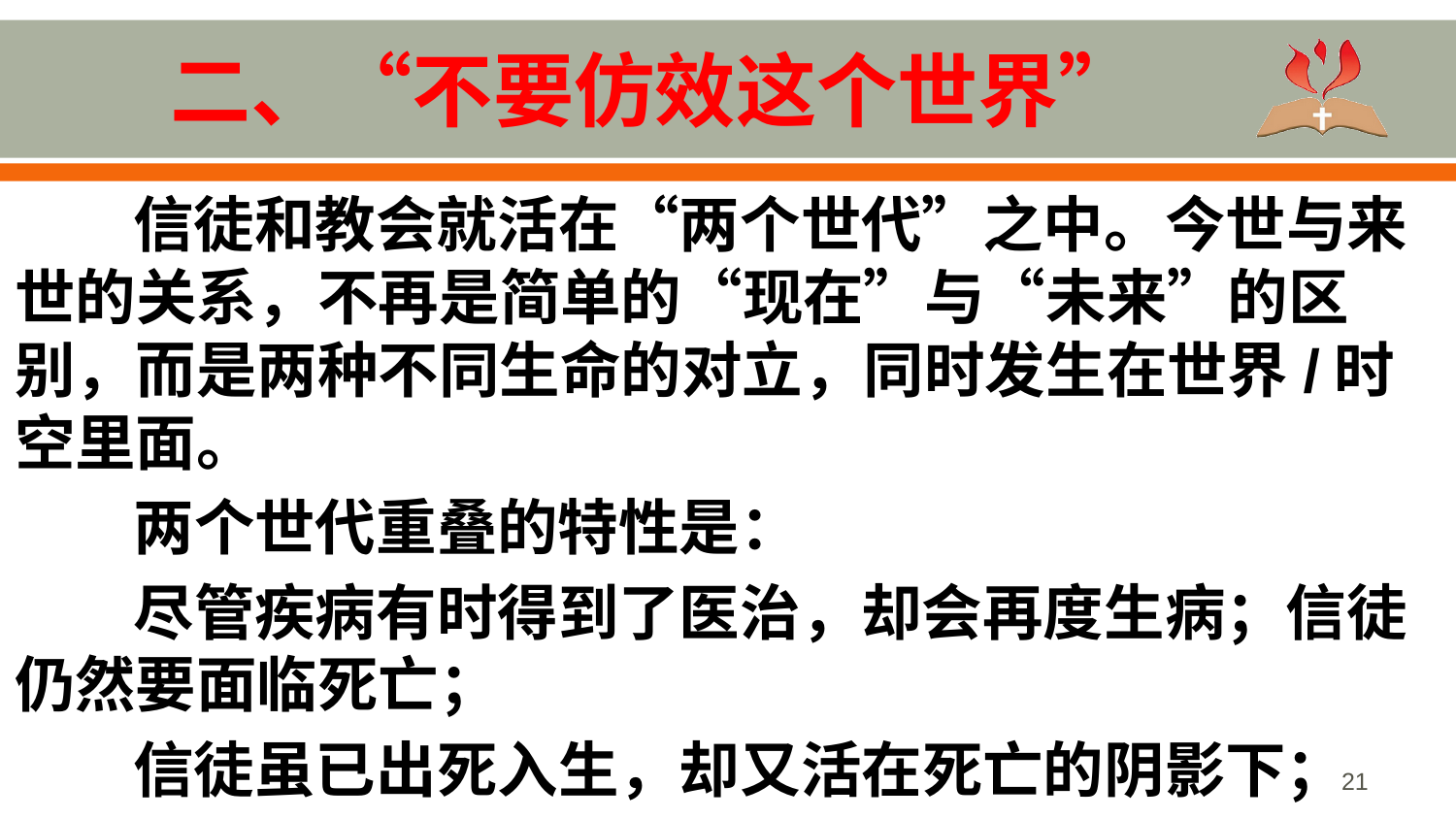

# 二、“不要仿效这个世界”
信徒和教会就活在“两个世代”之中。今世与来世的关系，不再是简单的“现在”与“未来”的区别，而是两种不同生命的对立，同时发生在世界/时空里面。
两个世代重叠的特性是：
尽管疾病有时得到了医治，却会再度生病；信徒仍然要面临死亡；
信徒虽已出死入生，却又活在死亡的阴影下；
虽已成圣，却又常受罪恶污染；

21